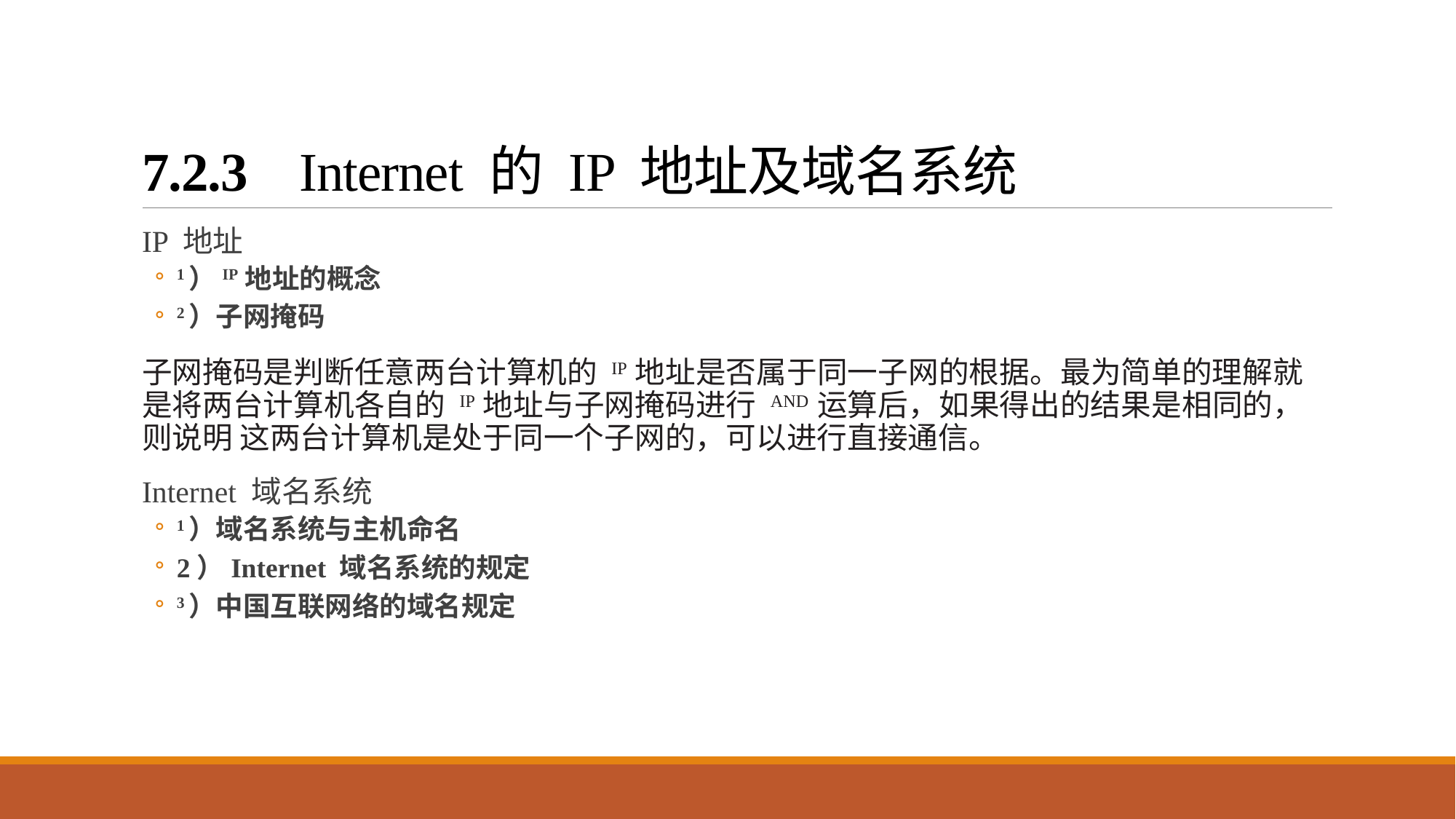

# 7.2.3    Internet 的 IP 地址及域名系统
IP 地址
1）IP 地址的概念
2）子网掩码
子网掩码是判断任意两台计算机的 IP 地址是否属于同一子网的根据。最为简单的理解就 是将两台计算机各自的 IP 地址与子网掩码进行 AND 运算后，如果得出的结果是相同的，则说明 这两台计算机是处于同一个子网的，可以进行直接通信。
Internet 域名系统
1）域名系统与主机命名
2）Internet 域名系统的规定
3）中国互联网络的域名规定